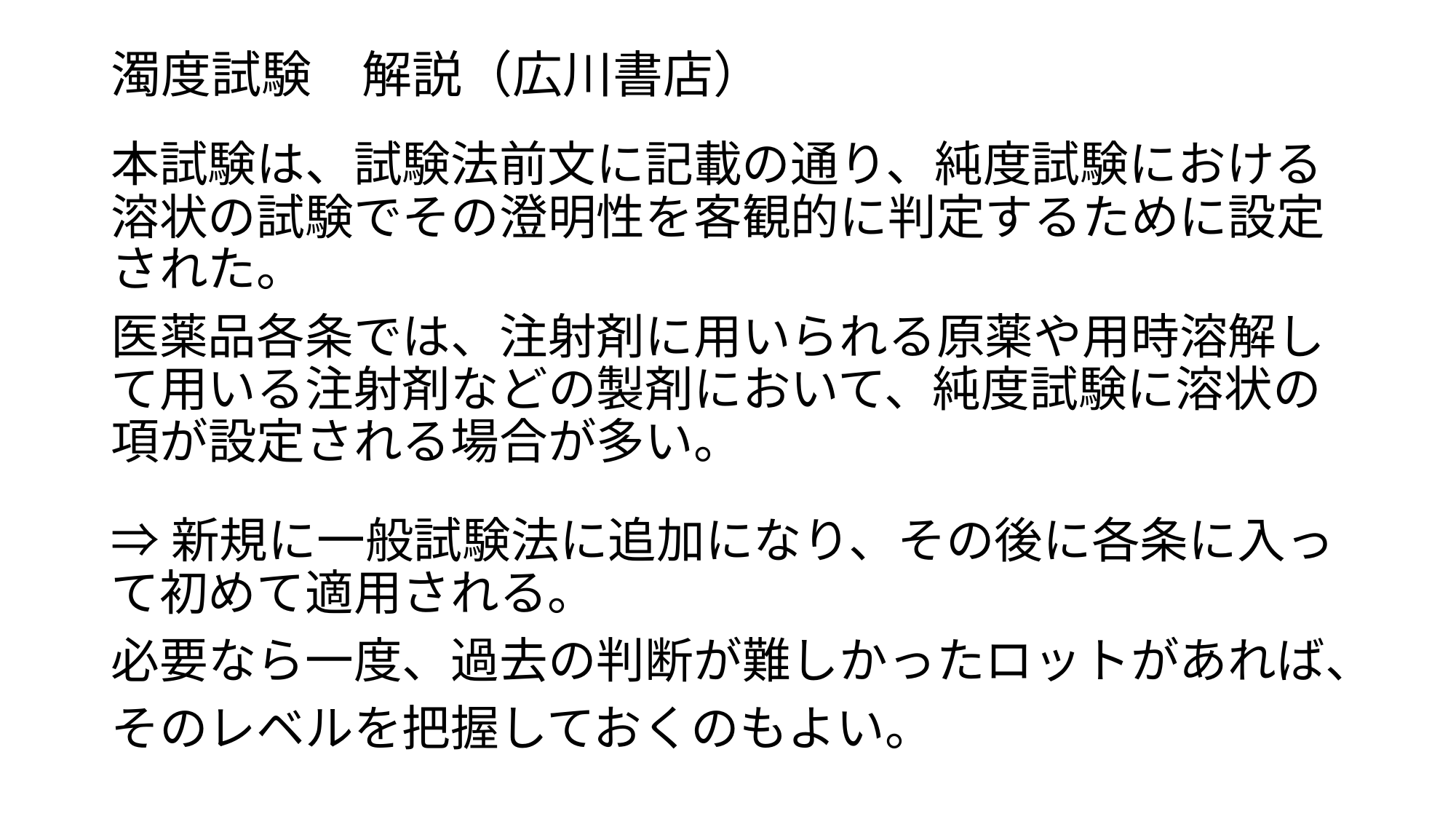

# 濁度試験　解説（広川書店）
本試験は、試験法前文に記載の通り、純度試験における溶状の試験でその澄明性を客観的に判定するために設定された。
医薬品各条では、注射剤に用いられる原薬や用時溶解して用いる注射剤などの製剤において、純度試験に溶状の項が設定される場合が多い。

⇒新規に一般試験法に追加になり、その後に各条に入って初めて適用される。
必要なら一度、過去の判断が難しかったロットがあれば、
そのレベルを把握しておくのもよい。